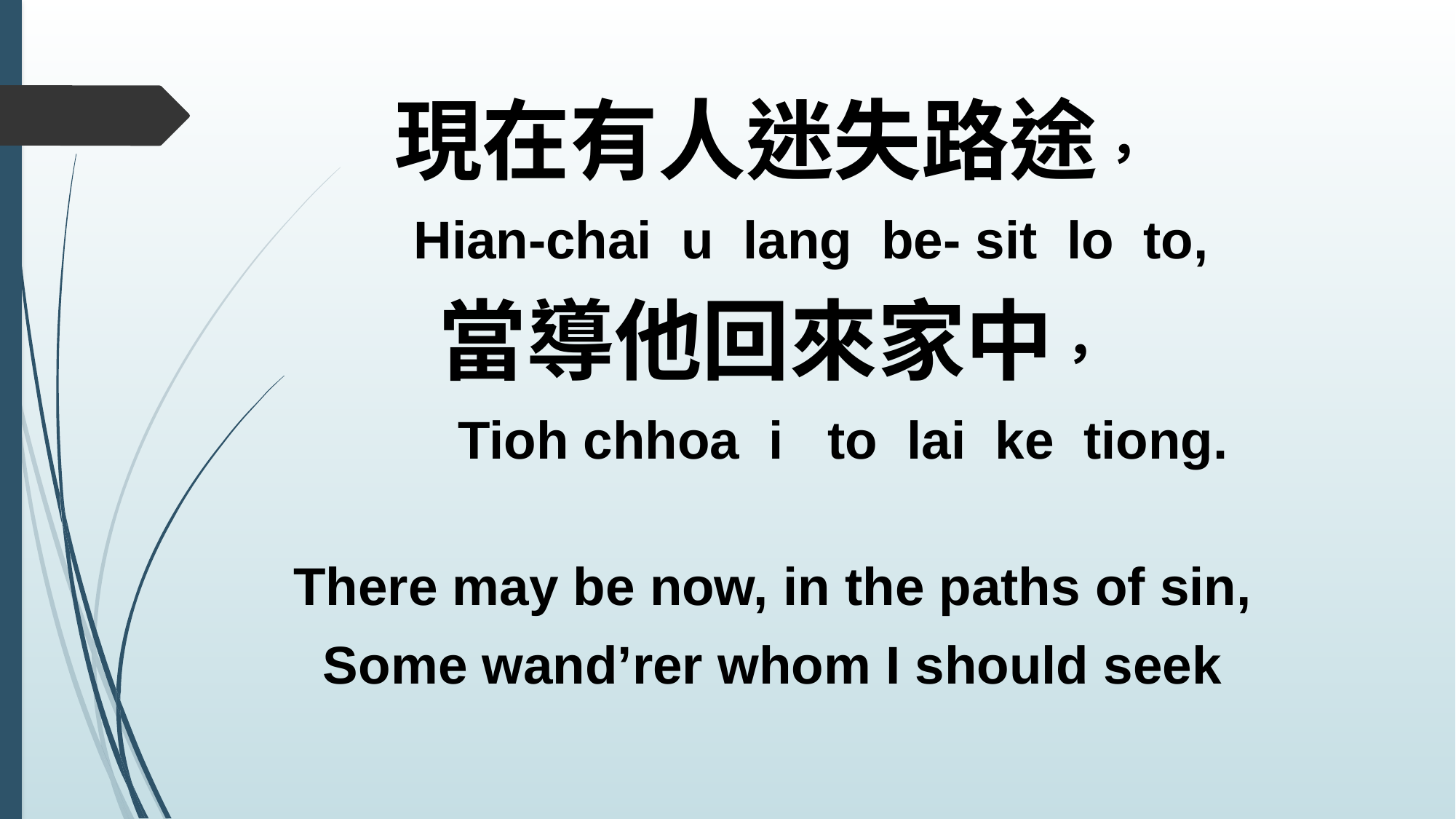

現在有人迷失路途，
           Hian-chai  u  lang  be- sit  lo  to,
當導他回來家中，
              Tioh chhoa  i   to  lai  ke  tiong.

There may be now, in the paths of sin,
Some wand’rer whom I should seek